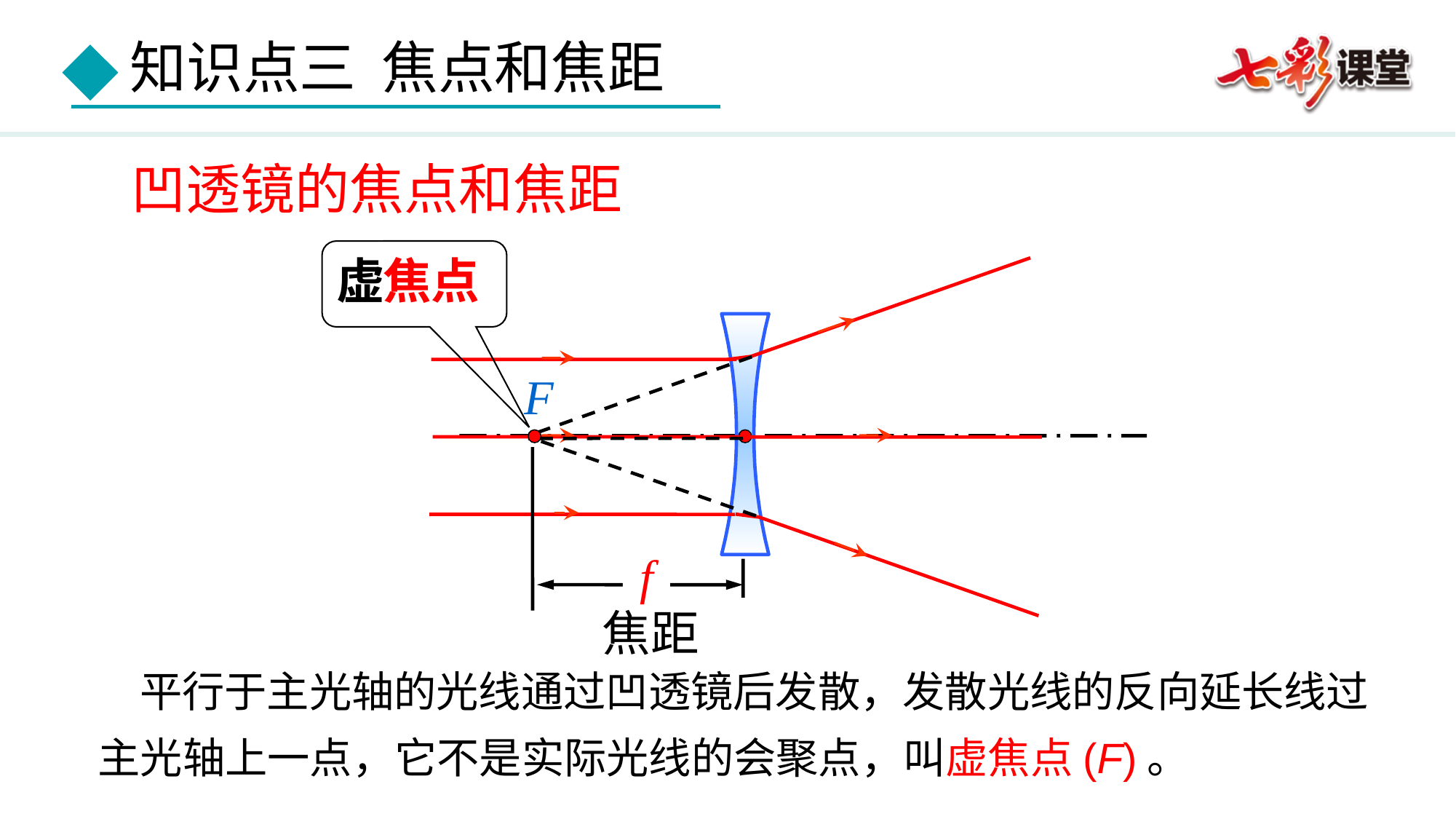

凹透镜的焦点和焦距
  焦点
虚

F

f

焦距
   平行于主光轴的光线通过凹透镜后发散，发散光线的反向延长线过主光轴上一点，它不是实际光线的会聚点，叫虚焦点(F)。